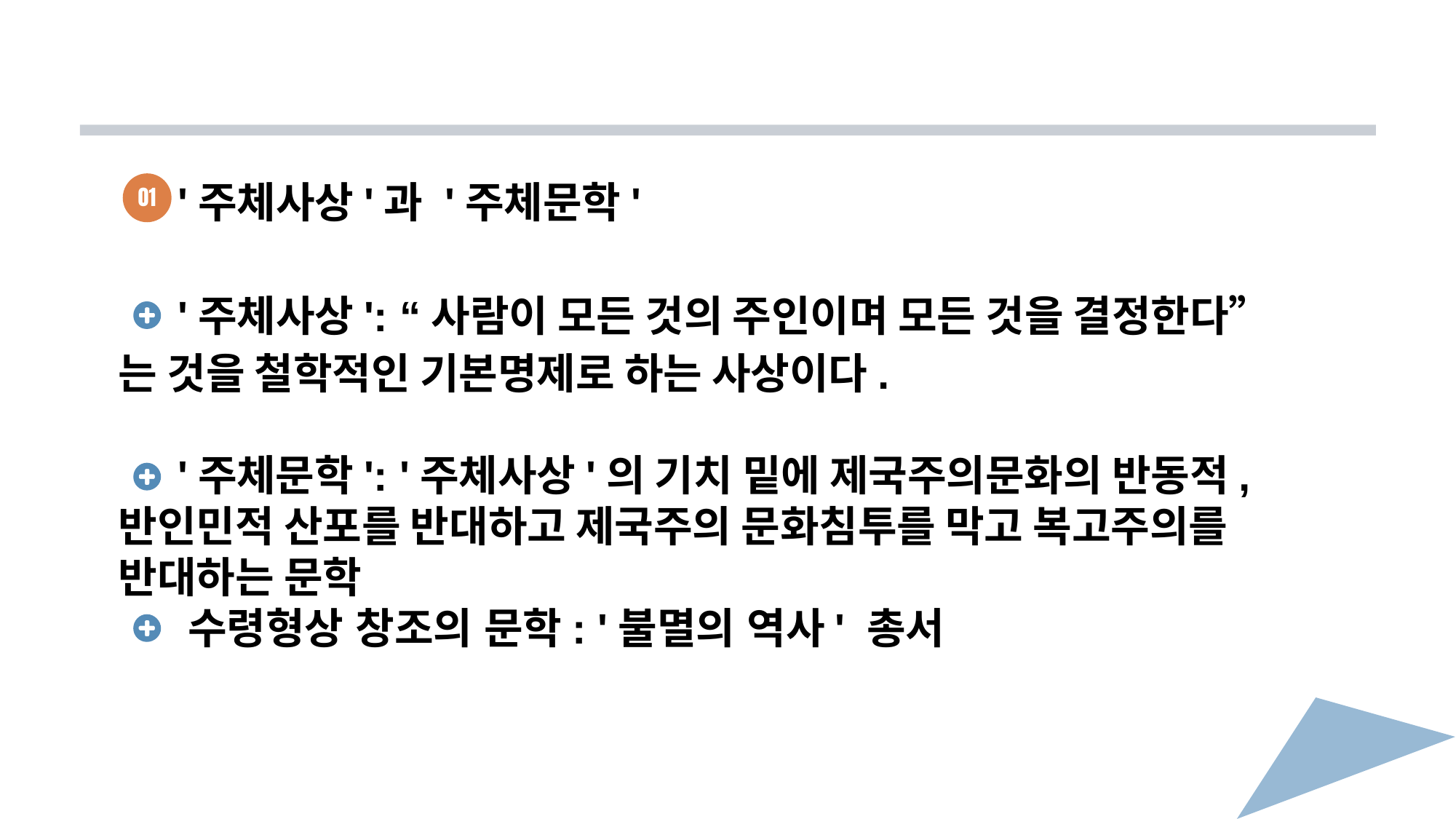

'주체사상'과 '주체문학'

     '주체사상': “사람이 모든 것의 주인이며 모든 것을 결정한다”는 것을 철학적인 기본명제로 하는 사상이다.

     '주체문학': '주체사상'의 기치 밑에 제국주의문화의 반동적, 반인민적 산포를 반대하고 제국주의 문화침투를 막고 복고주의를 반대하는 문학
     수령형상 창조의 문학: '불멸의 역사' 총서
01

13